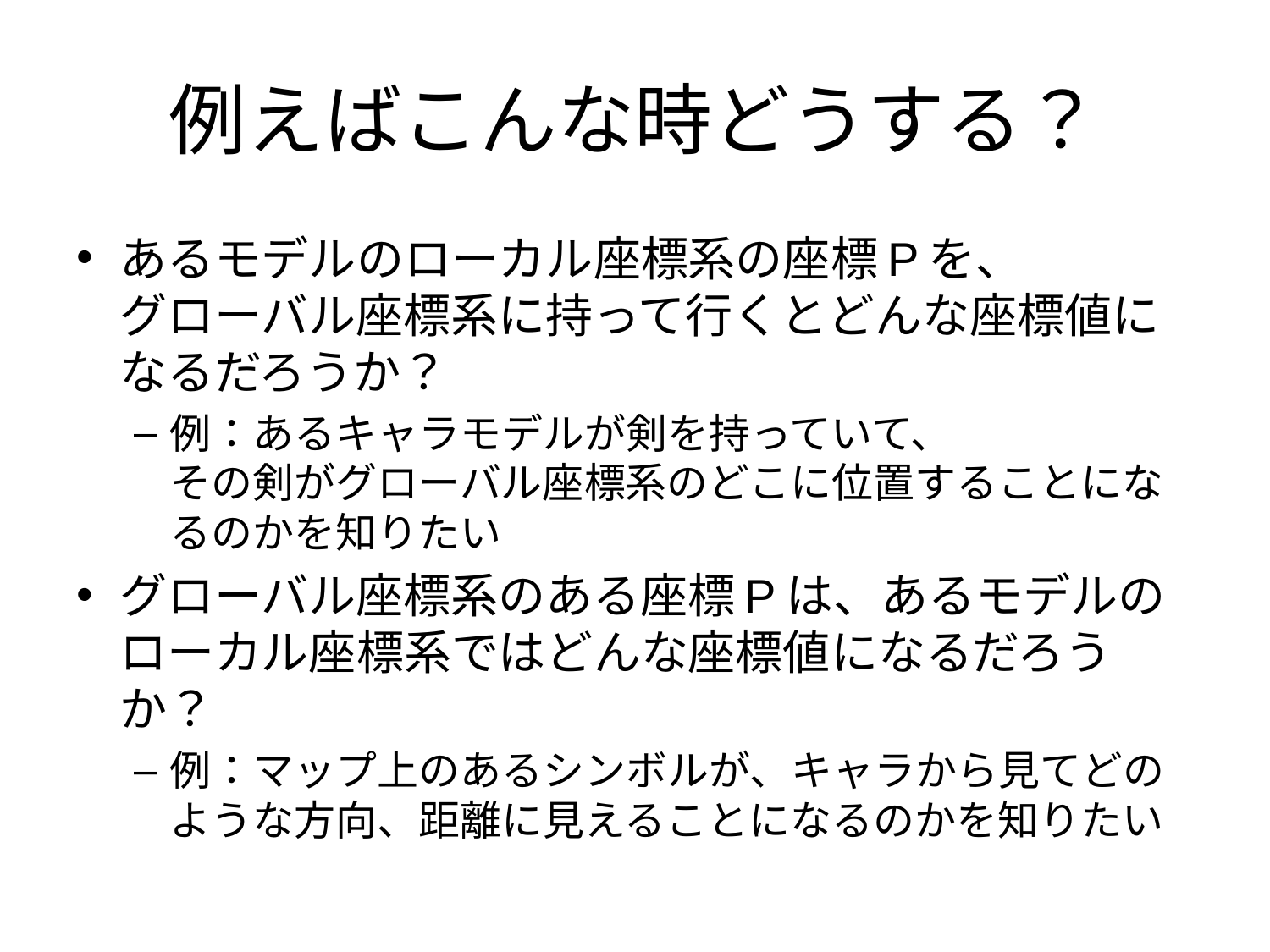

# 例えばこんな時どうする？
あるモデルのローカル座標系の座標Pを、
グローバル座標系に持って行くとどんな座標値になるだろうか？
例：あるキャラモデルが剣を持っていて、
その剣がグローバル座標系のどこに位置することになるのかを知りたい
グローバル座標系のある座標Pは、あるモデルのローカル座標系ではどんな座標値になるだろうか？
例：マップ上のあるシンボルが、キャラから見てどのような方向、距離に見えることになるのかを知りたい